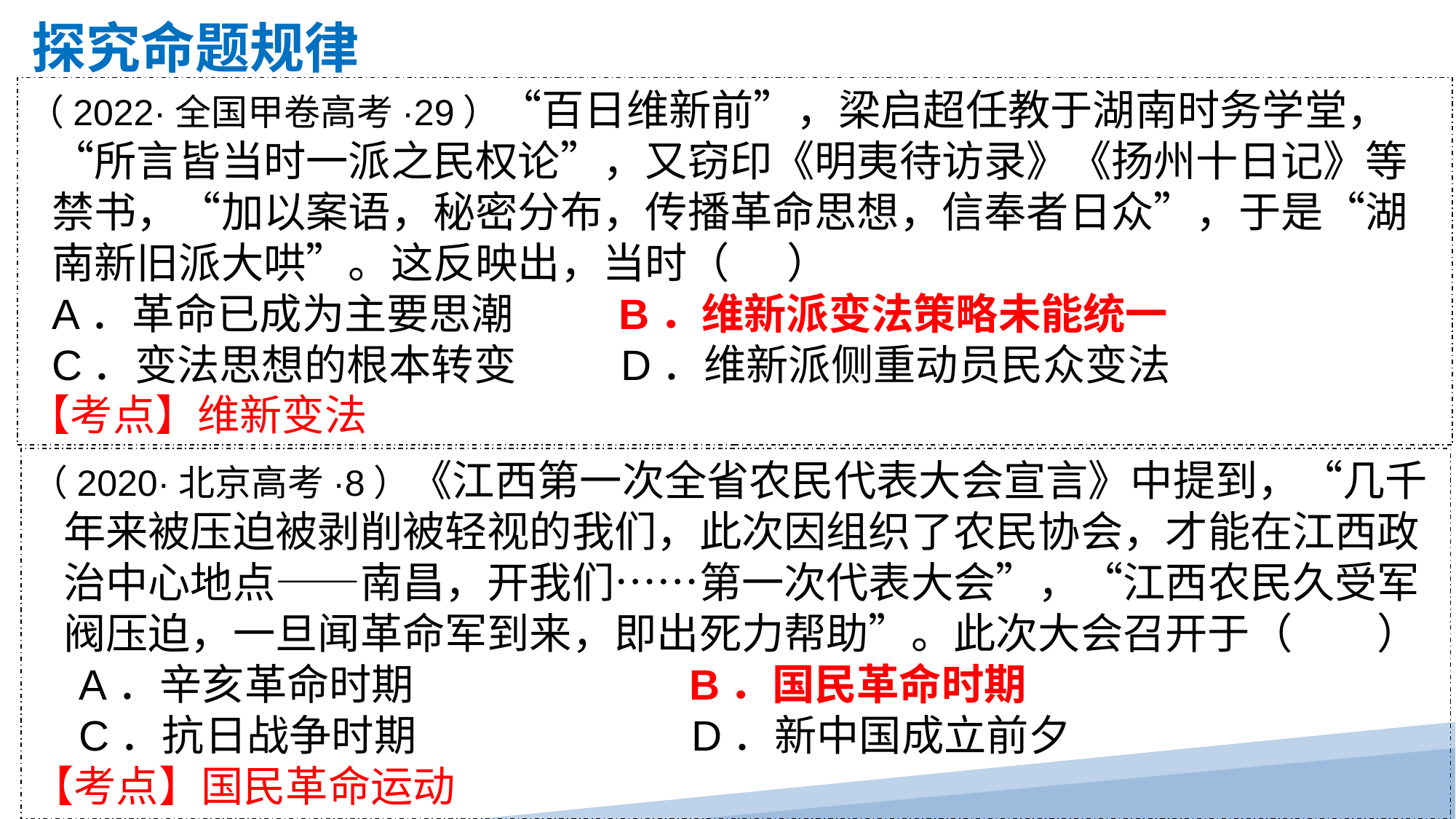

探究命题规律
（2022·全国甲卷高考·29）“百日维新前”，梁启超任教于湖南时务学堂，“所言皆当时一派之民权论”，又窃印《明夷待访录》《扬州十日记》等禁书，“加以案语，秘密分布，传播革命思想，信奉者日众”，于是“湖南新旧派大哄”。这反映出，当时（      ）
  A．革命已成为主要思潮          B．维新派变法策略未能统一
  C．变法思想的根本转变          D．维新派侧重动员民众变法
【考点】维新变法
（2020·北京高考·8）《江西第一次全省农民代表大会宣言》中提到，“几千年来被压迫被剥削被轻视的我们，此次因组织了农民协会，才能在江西政治中心地点——南昌，开我们……第一次代表大会”，“江西农民久受军阀压迫，一旦闻革命军到来，即出死力帮助”。此次大会召开于（　　）
    A．辛亥革命时期                            B．国民革命时期
    C．抗日战争时期                            D．新中国成立前夕
【考点】国民革命运动

21